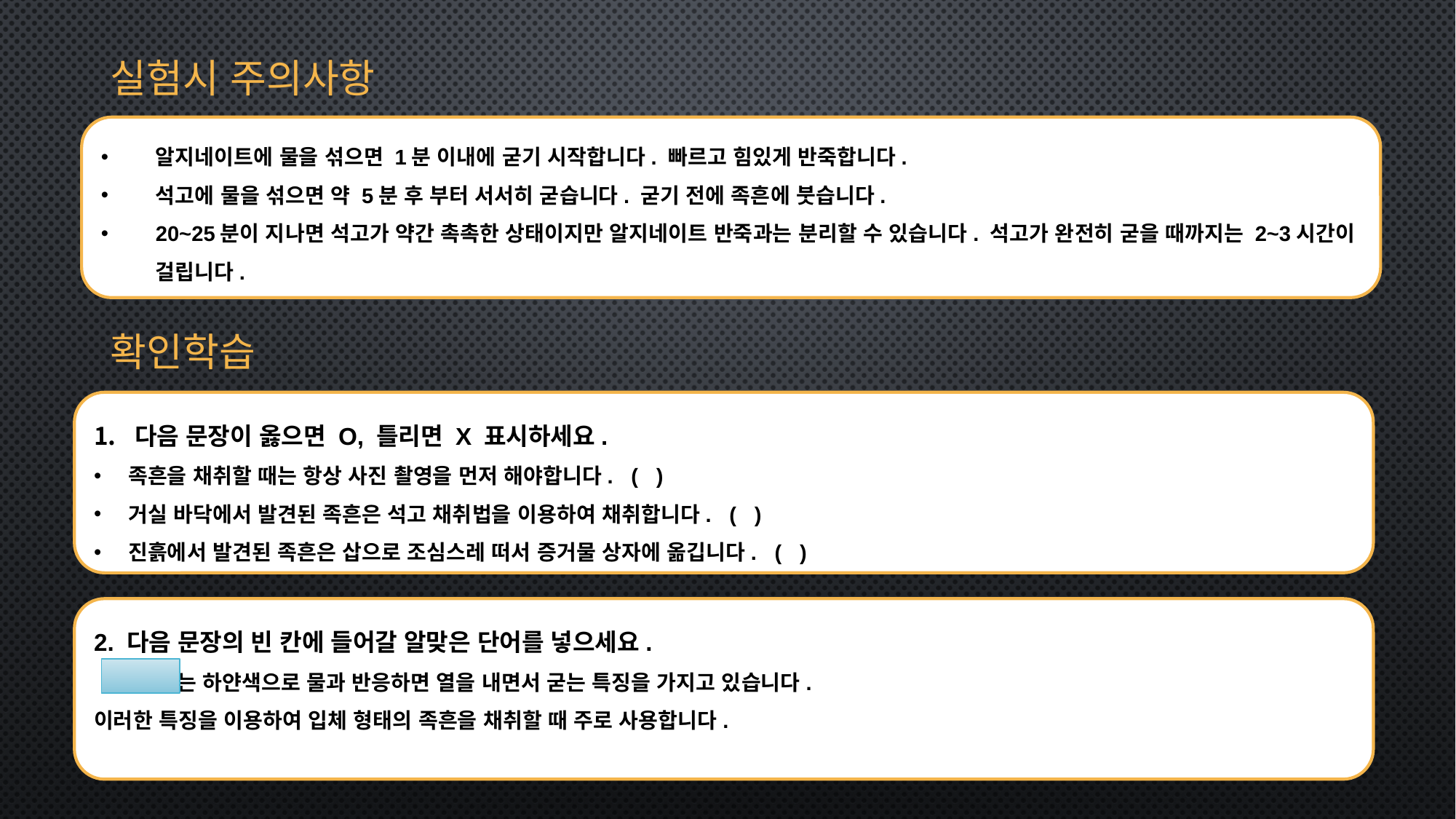

실험시 주의사항
알지네이트에 물을 섞으면 1분 이내에 굳기 시작합니다. 빠르고 힘있게 반죽합니다.
석고에 물을 섞으면 약 5분 후 부터 서서히 굳습니다. 굳기 전에 족흔에 붓습니다.
20~25분이 지나면 석고가 약간 촉촉한 상태이지만 알지네이트 반죽과는 분리할 수 있습니다. 석고가 완전히 굳을 때까지는 2~3시간이 걸립니다.
확인학습
다음 문장이 옳으면 O, 틀리면 X 표시하세요.
족흔을 채취할 때는 항상 사진 촬영을 먼저 해야합니다.   (   )
거실 바닥에서 발견된 족흔은 석고 채취법을 이용하여 채취합니다.   (   )
진흙에서 발견된 족흔은 삽으로 조심스레 떠서 증거물 상자에 옮깁니다.   (   )
2. 다음 문장의 빈 칸에 들어갈 알맞은 단어를 넣으세요.
             는 하얀색으로 물과 반응하면 열을 내면서 굳는 특징을 가지고 있습니다.
이러한 특징을 이용하여 입체 형태의 족흔을 채취할 때 주로 사용합니다.